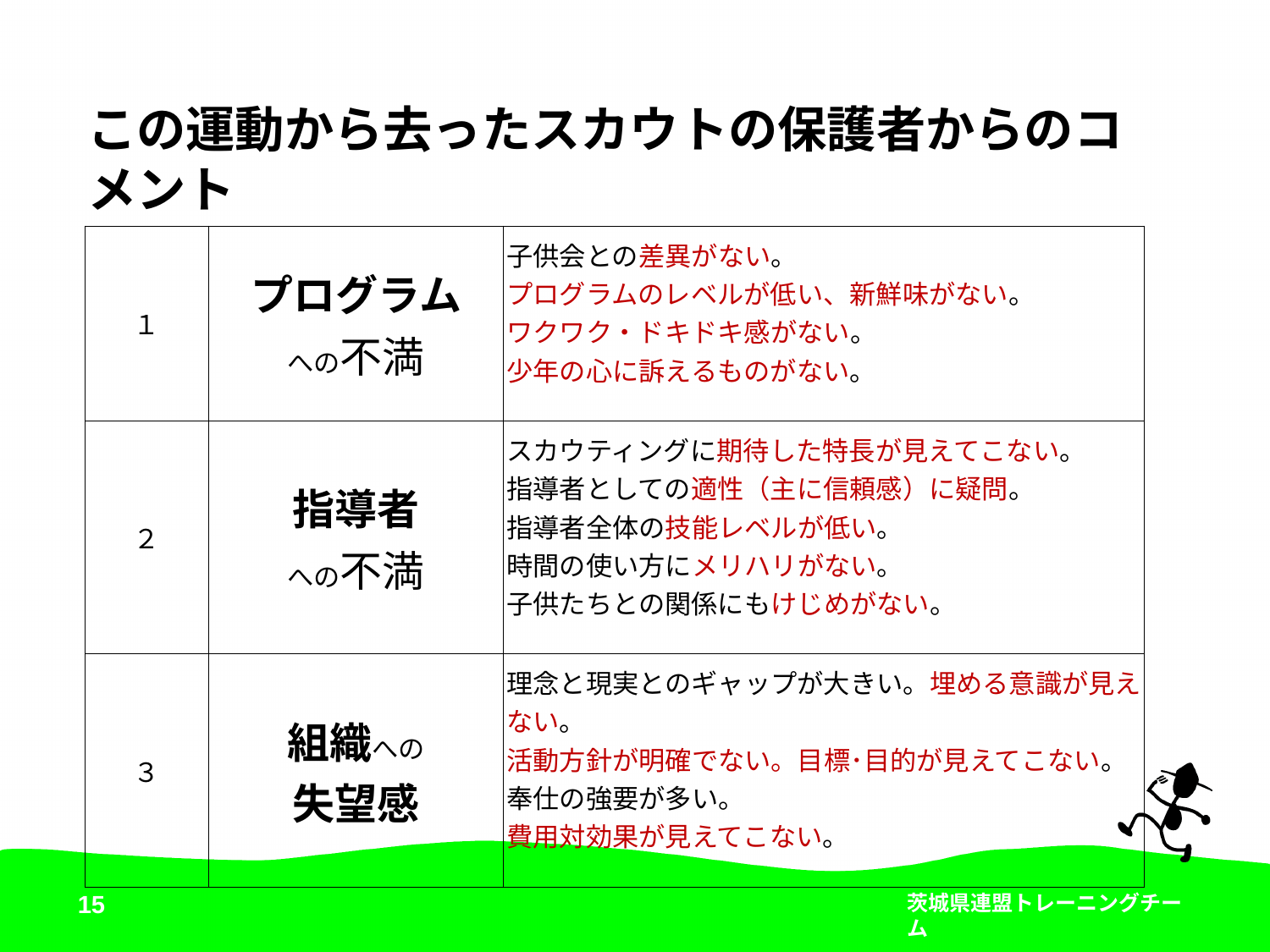

この運動から去ったスカウトの保護者からのコメント
| １ | プログラム への不満 | 子供会との差異がない。 プログラムのレベルが低い、新鮮味がない。 ワクワク・ドキドキ感がない。 少年の心に訴えるものがない。 |
| --- | --- | --- |
| ２ | 指導者 への不満 | スカウティングに期待した特長が見えてこない。 指導者としての適性（主に信頼感）に疑問。 指導者全体の技能レベルが低い。 時間の使い方にメリハリがない。 子供たちとの関係にもけじめがない。 |
| ３ | 組織への 失望感 | 理念と現実とのギャップが大きい。埋める意識が見えない。 活動方針が明確でない。目標･目的が見えてこない。 奉仕の強要が多い。 費用対効果が見えてこない。 |
15
茨城県連盟トレーニングチーム